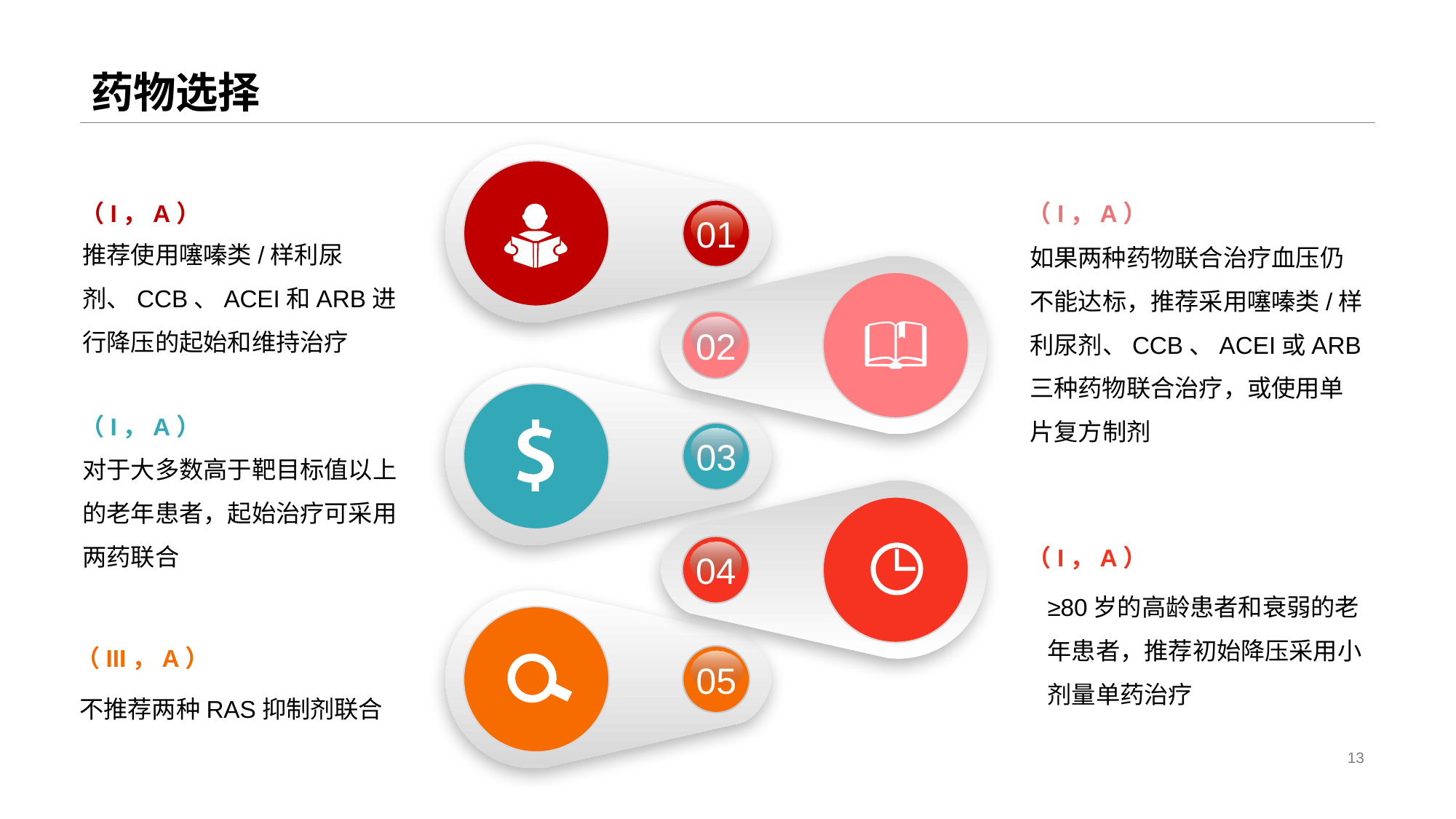

# 药物选择

01
（I，A）
推荐使用噻嗪类/样利尿剂、CCB、ACEI和ARB进行降压的起始和维持治疗
（I，A）
如果两种药物联合治疗血压仍不能达标，推荐采用噻嗪类/样利尿剂、CCB、ACEI或ARB三种药物联合治疗，或使用单片复方制剂

02

03
（I，A）
对于大多数高于靶目标值以上的老年患者，起始治疗可采用两药联合

04
（I，A）
≥80岁的高龄患者和衰弱的老年患者，推荐初始降压采用小剂量单药治疗

05
（III，A）
不推荐两种RAS抑制剂联合

13